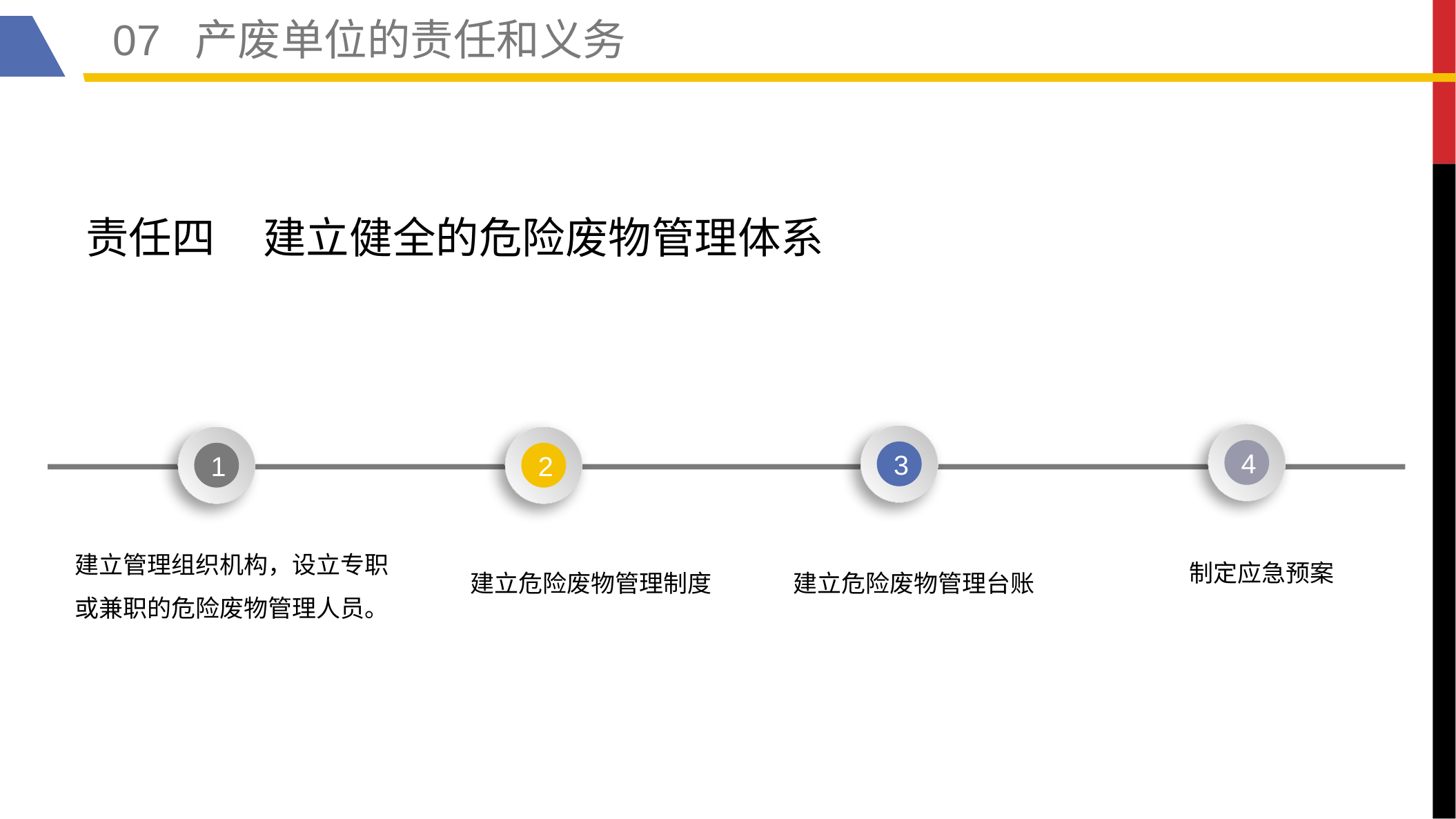

07  产废单位的责任和义务

责任四     建立健全的危险废物管理体系

4

3

1

2

建立管理组织机构，设立专职或兼职的危险废物管理人员。

制定应急预案
建立危险废物管理制度
建立危险废物管理台账